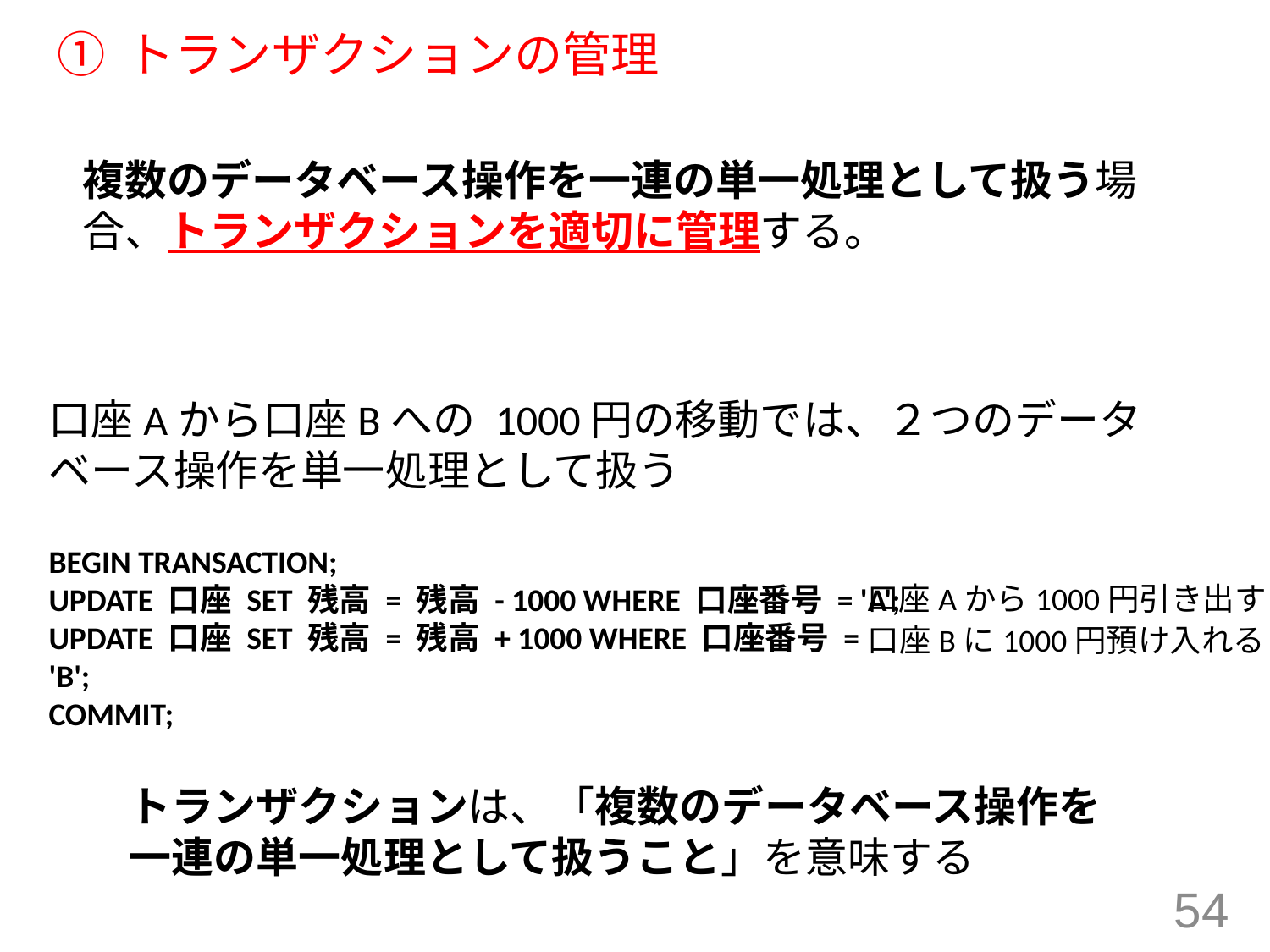

# ① トランザクションの管理
複数のデータベース操作を一連の単一処理として扱う場合、トランザクションを適切に管理する。

口座Aから口座Bへの 1000円の移動では、２つのデータベース操作を単一処理として扱う
BEGIN TRANSACTION;
UPDATE 口座 SET 残高 = 残高 - 1000 WHERE 口座番号 = 'A';
UPDATE 口座 SET 残高 = 残高 + 1000 WHERE 口座番号 = 'B';
COMMIT;
口座Aから1000円引き出す
口座Bに1000円預け入れる
トランザクションは、「複数のデータベース操作を一連の単一処理として扱うこと」を意味する
54